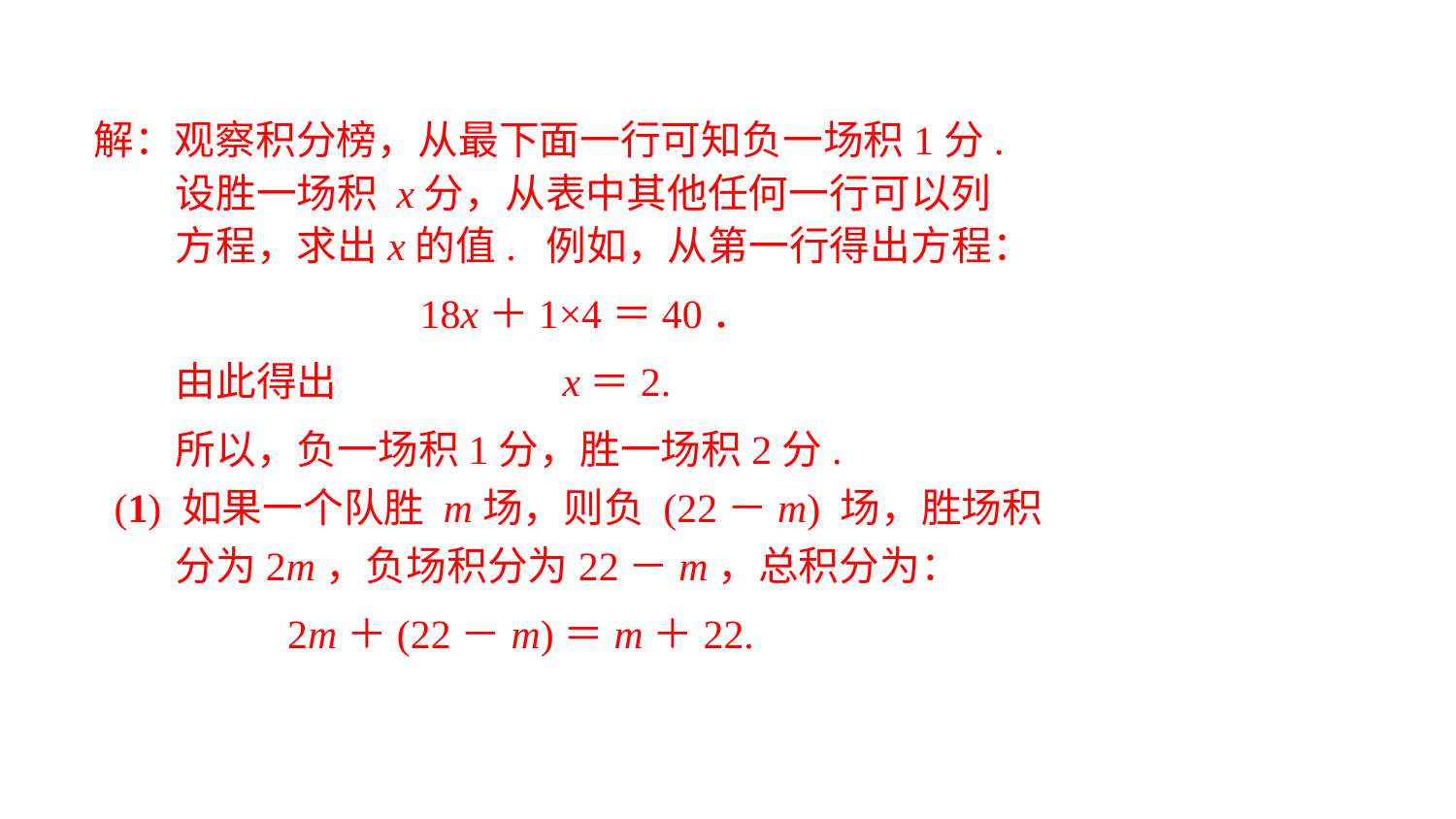

解：观察积分榜，从最下面一行可知负一场积1分.
        设胜一场积 x分，从表中其他任何一行可以列
        方程，求出x的值.  例如，从第一行得出方程：
                                18x＋1×4＝40．
        由此得出                        x＝2.
        所以，负一场积1分，胜一场积2分.
  (1) 如果一个队胜 m场，则负 (22－m) 场，胜场积
        分为2m，负场积分为22－m，总积分为：
                   2m＋(22－m)＝m＋22.